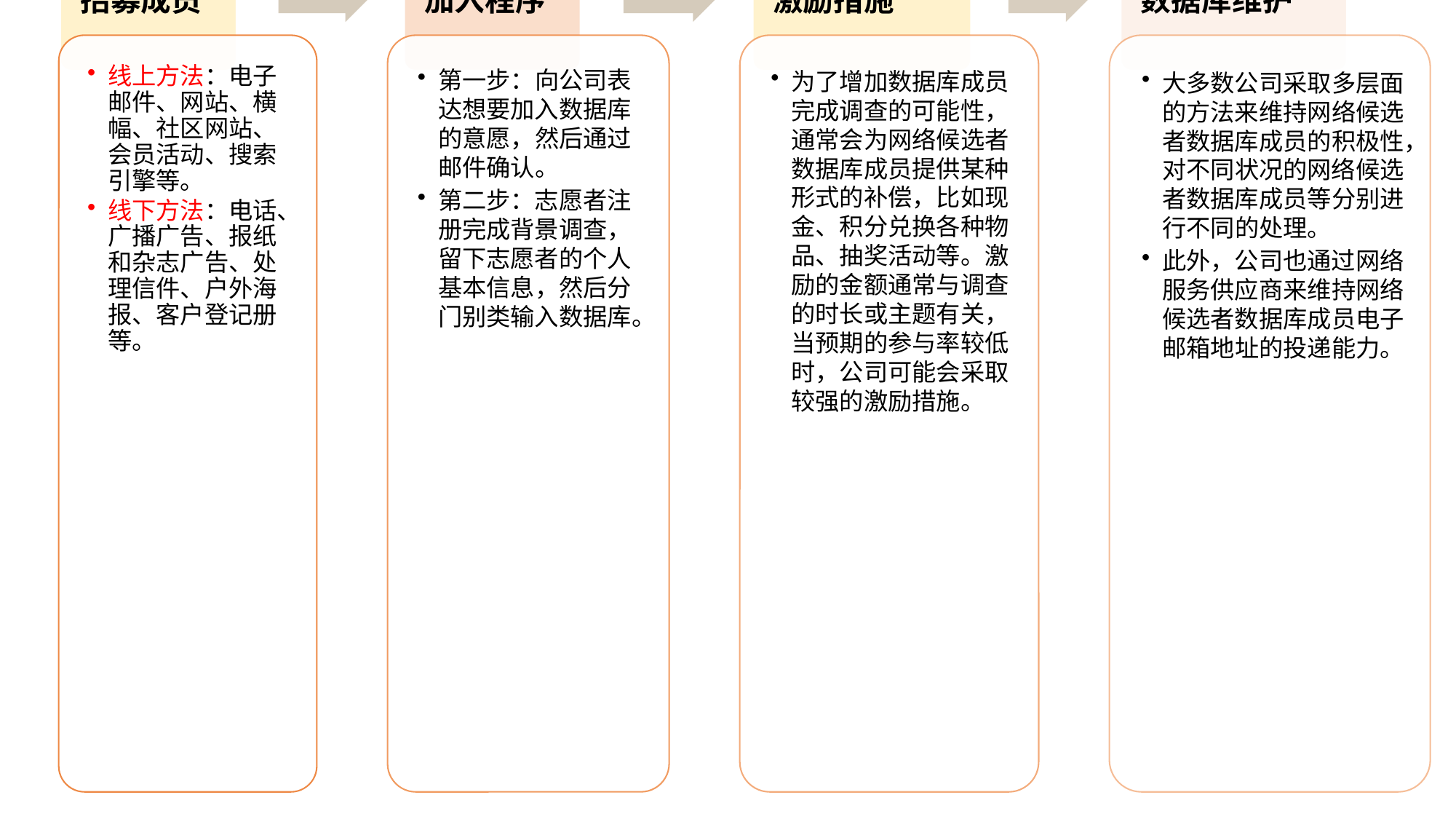

招募成员
线上方法：电子邮件、网站、横幅、社区网站、会员活动、搜索引擎等。
线下方法：电话、广播广告、报纸和杂志广告、处理信件、户外海报、客户登记册等。

加入程序
第一步：向公司表达想要加入数据库的意愿，然后通过邮件确认。
第二步：志愿者注册完成背景调查，留下志愿者的个人基本信息，然后分门别类输入数据库。

激励措施
为了增加数据库成员完成调查的可能性，通常会为网络候选者数据库成员提供某种形式的补偿，比如现金、积分兑换各种物品、抽奖活动等。激励的金额通常与调查的时长或主题有关，当预期的参与率较低时，公司可能会采取较强的激励措施。

数据库维护
大多数公司采取多层面的方法来维持网络候选者数据库成员的积极性，对不同状况的网络候选者数据库成员等分别进行不同的处理。
此外，公司也通过网络服务供应商来维持网络候选者数据库成员电子邮箱地址的投递能力。